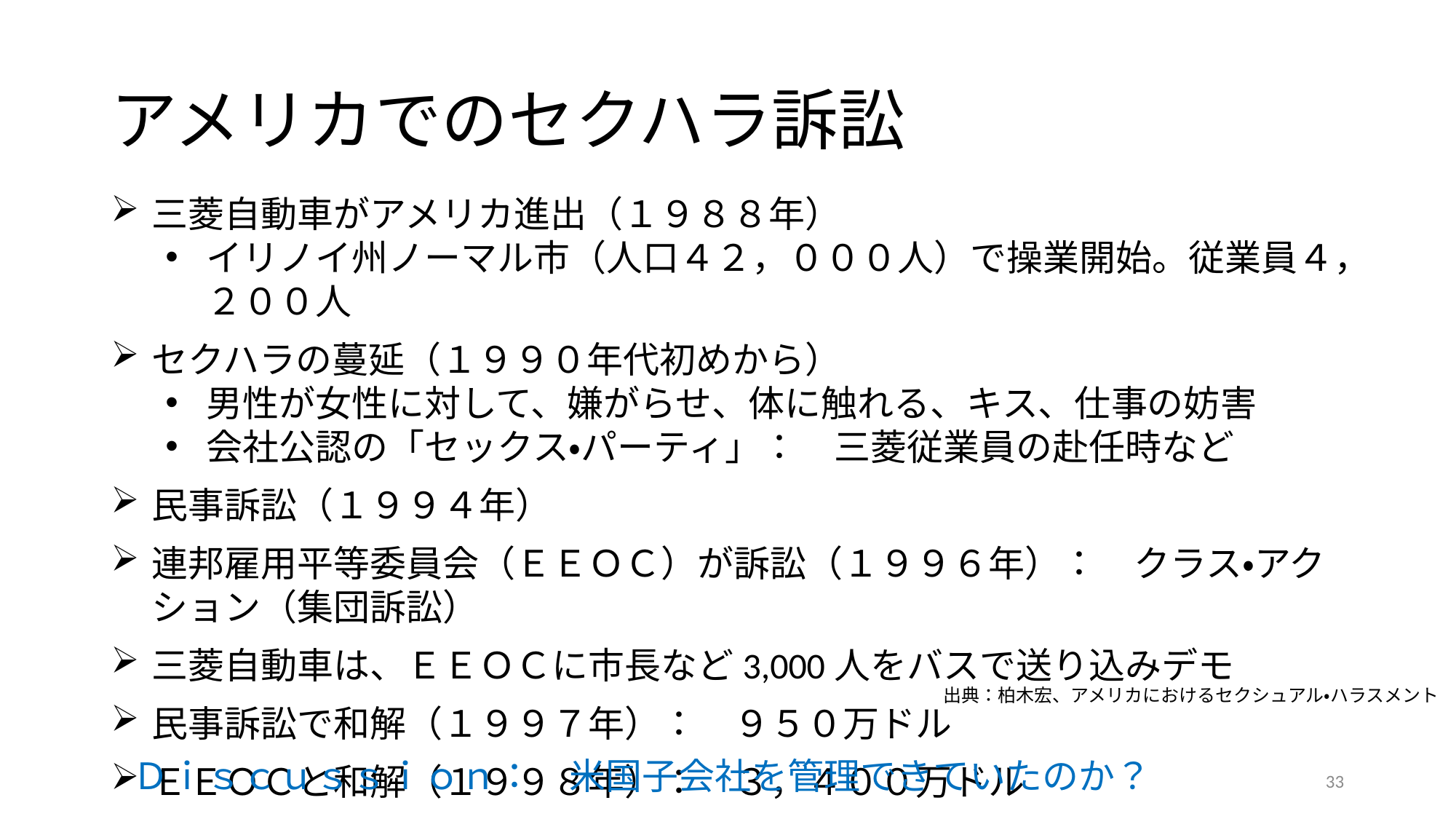

# アメリカでのセクハラ訴訟
三菱自動車がアメリカ進出（１９８８年）
イリノイ州ノーマル市（人口４２，０００人）で操業開始。従業員４，２００人

セクハラの蔓延（１９９０年代初めから）
男性が女性に対して、嫌がらせ、体に触れる、キス、仕事の妨害
会社公認の「セックス・パーティ」：　三菱従業員の赴任時など

民事訴訟（１９９４年）

連邦雇用平等委員会（ＥＥＯＣ）が訴訟（１９９６年）：　クラス・アクション（集団訴訟）

三菱自動車は、ＥＥＯＣに市長など3,000人をバスで送り込みデモ

民事訴訟で和解（１９９７年）：　９５０万ドル

ＥＥＯＣと和解（１９９８年）：　３，４００万ドル
出典：柏木宏、アメリカにおけるセクシュアル・ハラスメント
Ｄｉｓｃｕｓｓｉｏｎ：　米国子会社を管理できていたのか？
33